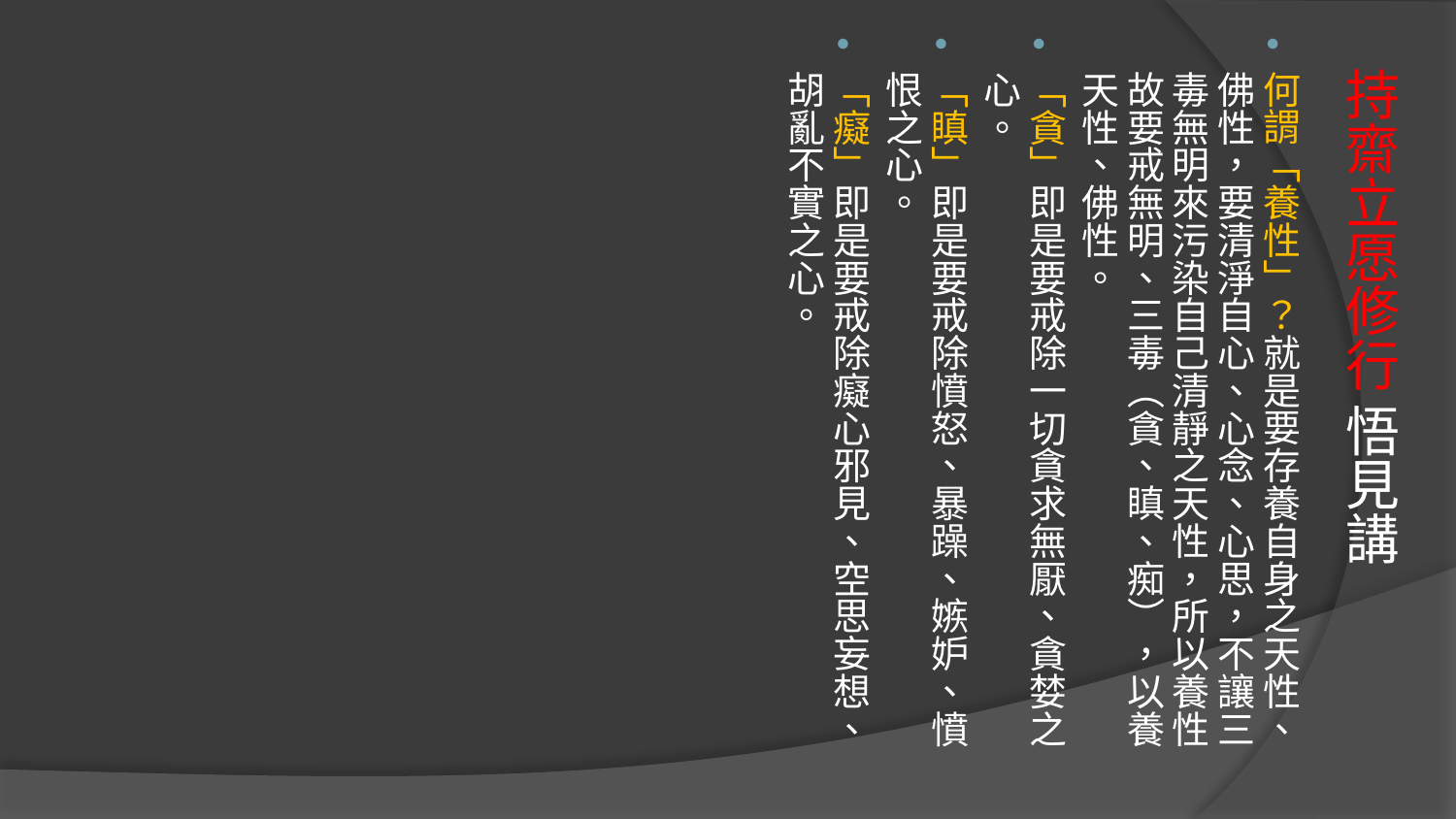

何謂「養性」？就是要存養自身之天性、佛性，要清淨自心、心念、心思，不讓三毒無明來污染自己清靜之天性，所以養性故要戒無明、三毒（貪、瞋、痴），以養天性、佛性。
「貪」即是要戒除一切貪求無厭、貪婪之心。
「瞋」即是要戒除憤怒、暴躁、嫉妒、憤恨之心。
「癡」即是要戒除癡心邪見、空思妄想、胡亂不實之心。

# 持齋立愿修行 悟見講